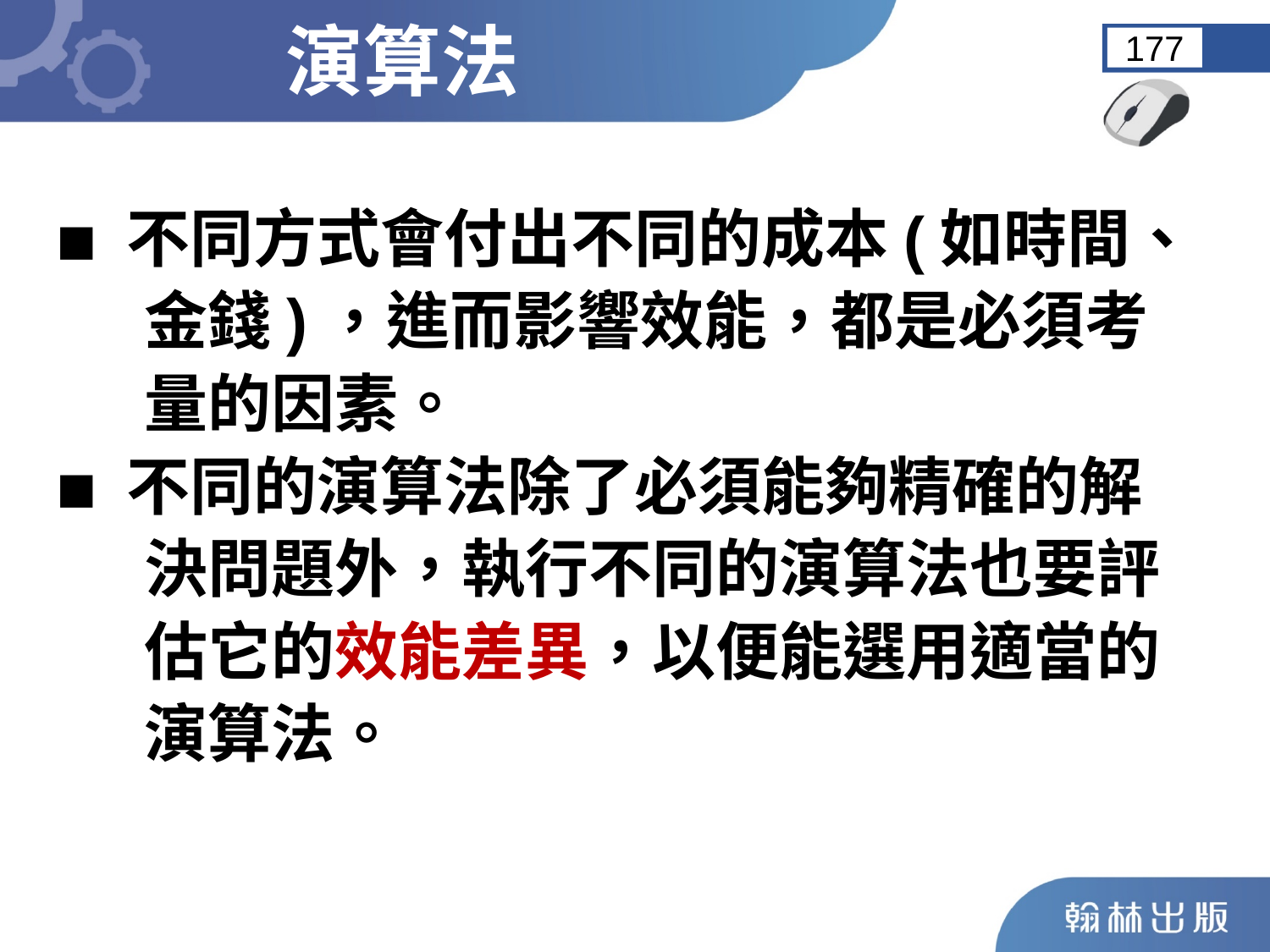

演算法

177
◼︎ 不同方式會付出不同的成本(如時間、
     金錢)，進而影響效能，都是必須考
     量的因素。
◼︎ 不同的演算法除了必須能夠精確的解
     決問題外，執行不同的演算法也要評
     估它的效能差異，以便能選用適當的
     演算法。